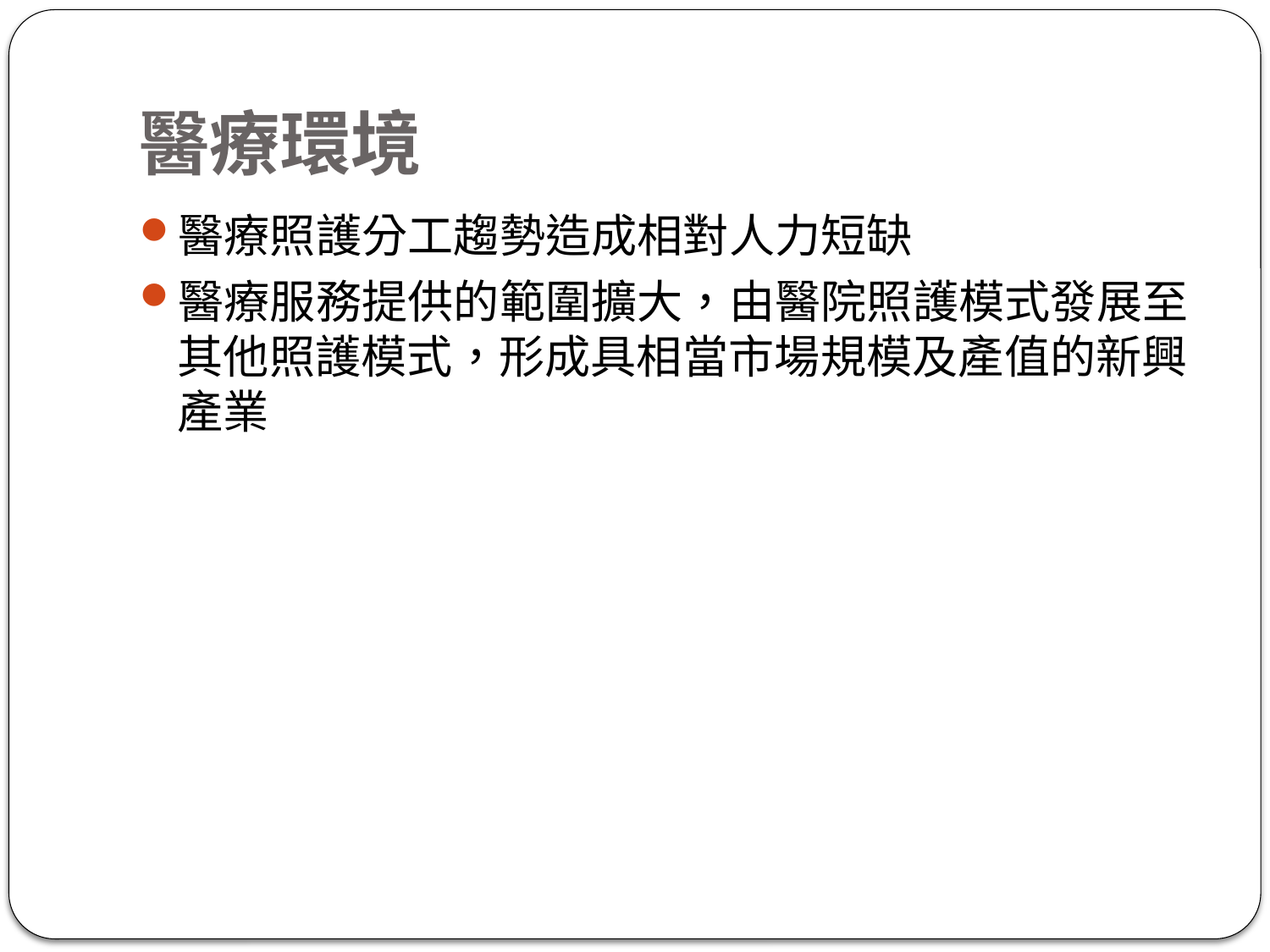

# 醫療環境
醫療照護分工趨勢造成相對人力短缺
醫療服務提供的範圍擴大，由醫院照護模式發展至其他照護模式，形成具相當市場規模及產值的新興產業